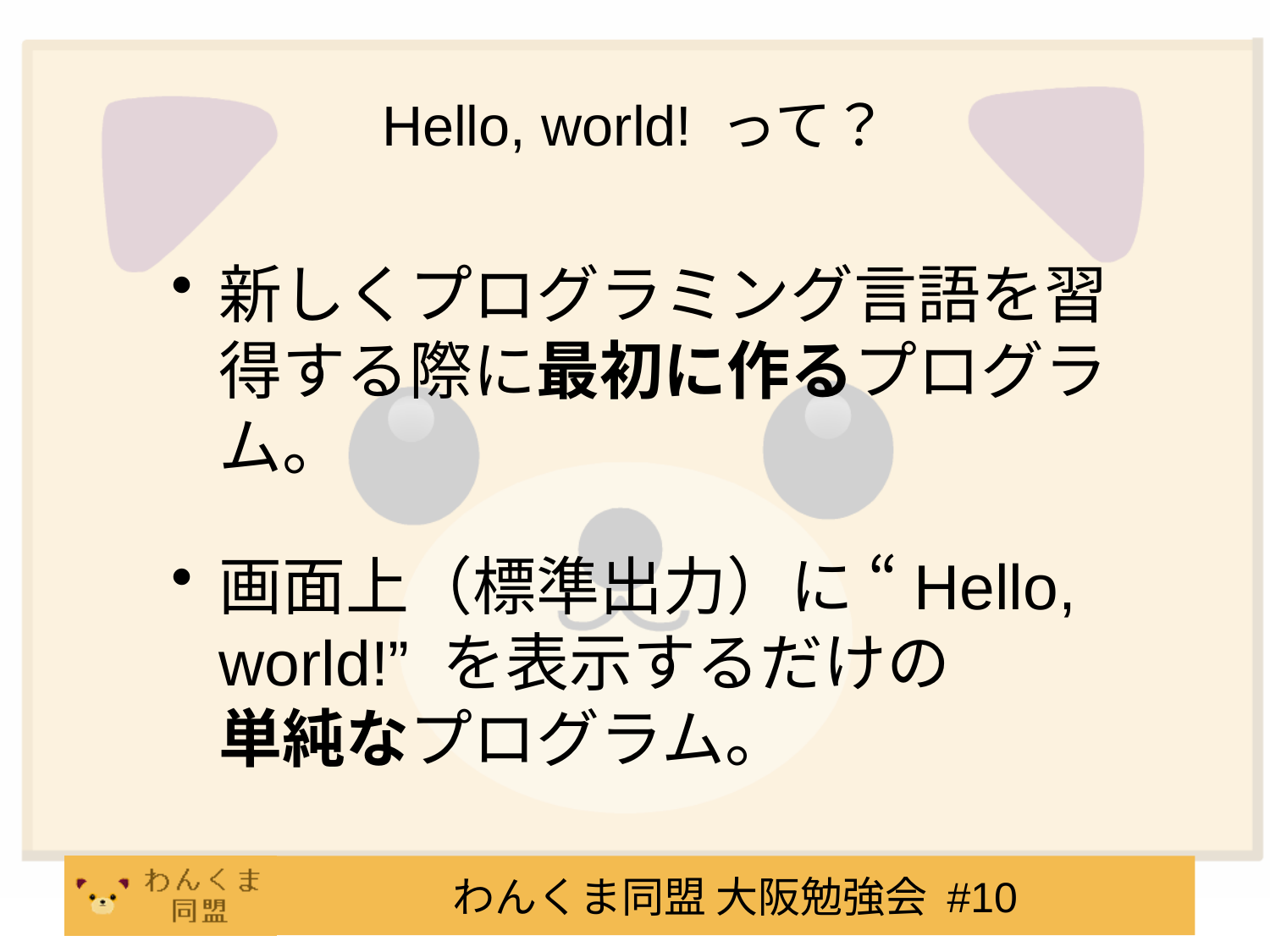

# Hello, world! って？
新しくプログラミング言語を習得する際に最初に作るプログラム。
画面上（標準出力）に “Hello, world!” を表示するだけの
単純なプログラム。